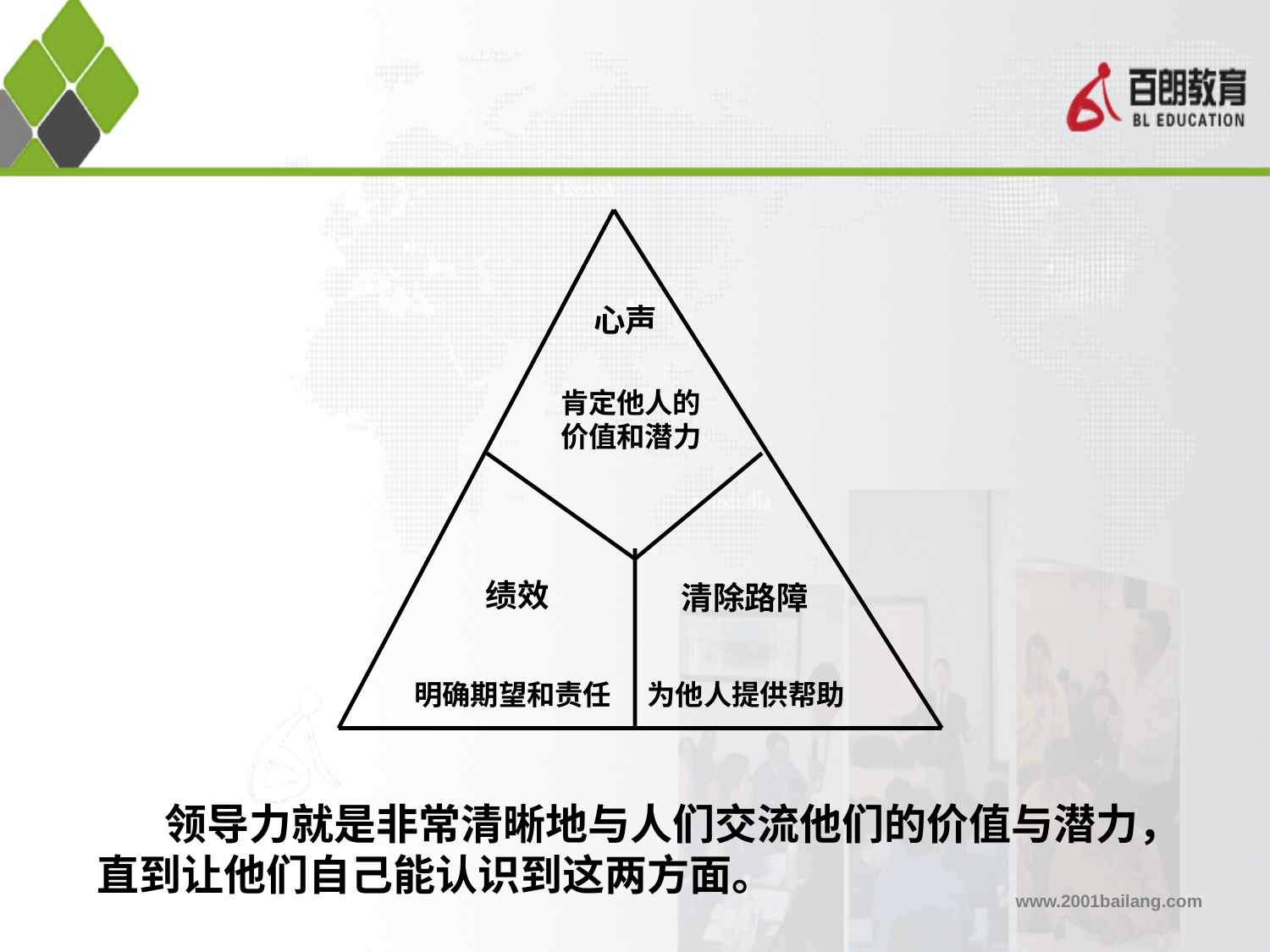

心声
肯定他人的价值和潜力

绩效
清除路障
明确期望和责任
为他人提供帮助

      领导力就是非常清晰地与人们交流他们的价值与潜力，直到让他们自己能认识到这两方面。